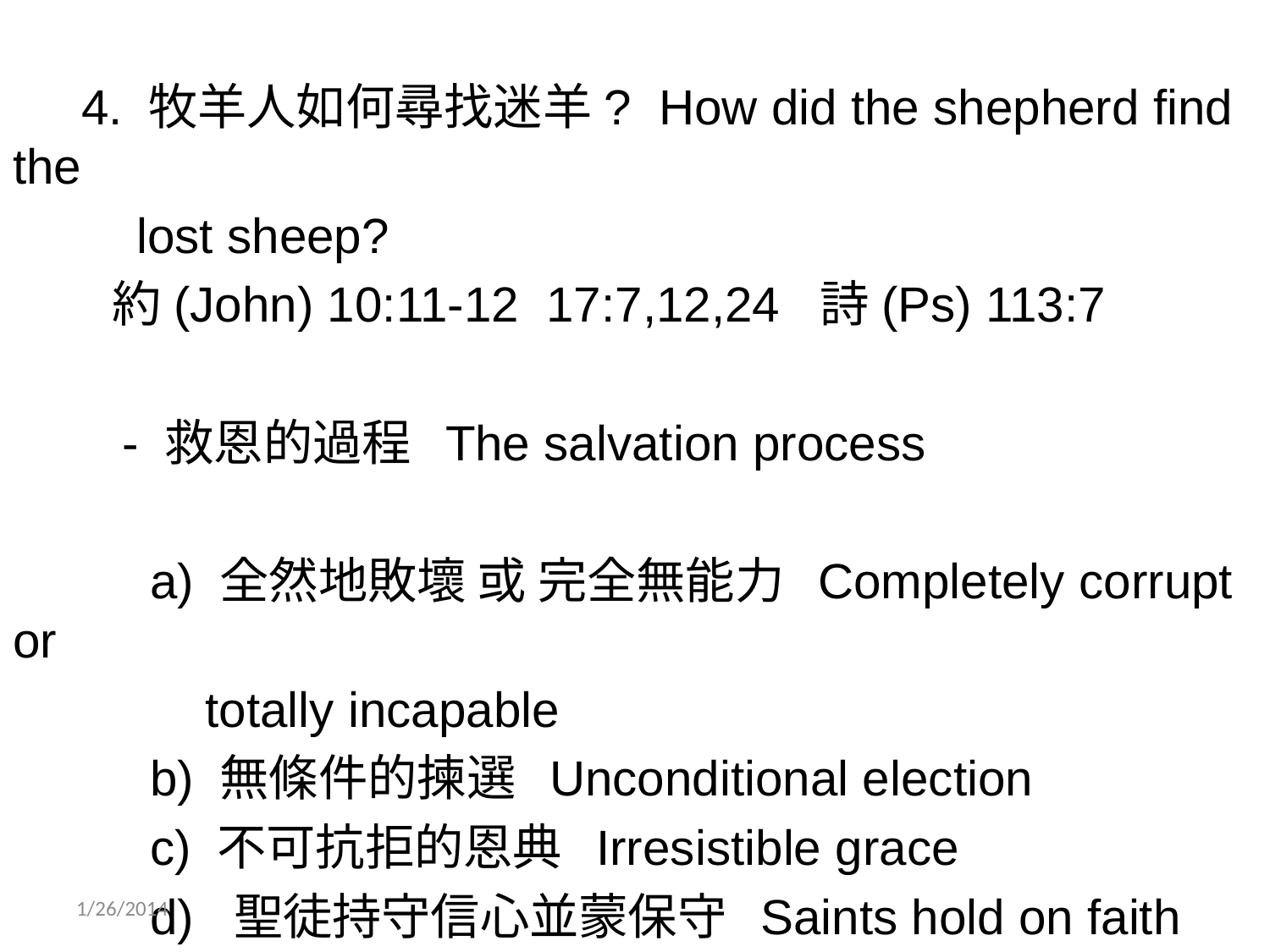

4. 牧羊人如何尋找迷羊?  How did the shepherd find the
         lost sheep?
        約(John) 10:11-12  17:7,12,24  詩(Ps) 113:7

        - 救恩的過程  The salvation process

          a) 全然地敗壞 或 完全無能力  Completely corrupt or
              totally incapable
          b) 無條件的揀選  Unconditional election
          c) 不可抗拒的恩典  Irresistible grace
          d)  聖徒持守信心並蒙保守  Saints hold on faith and
               being conserved

1/26/2014